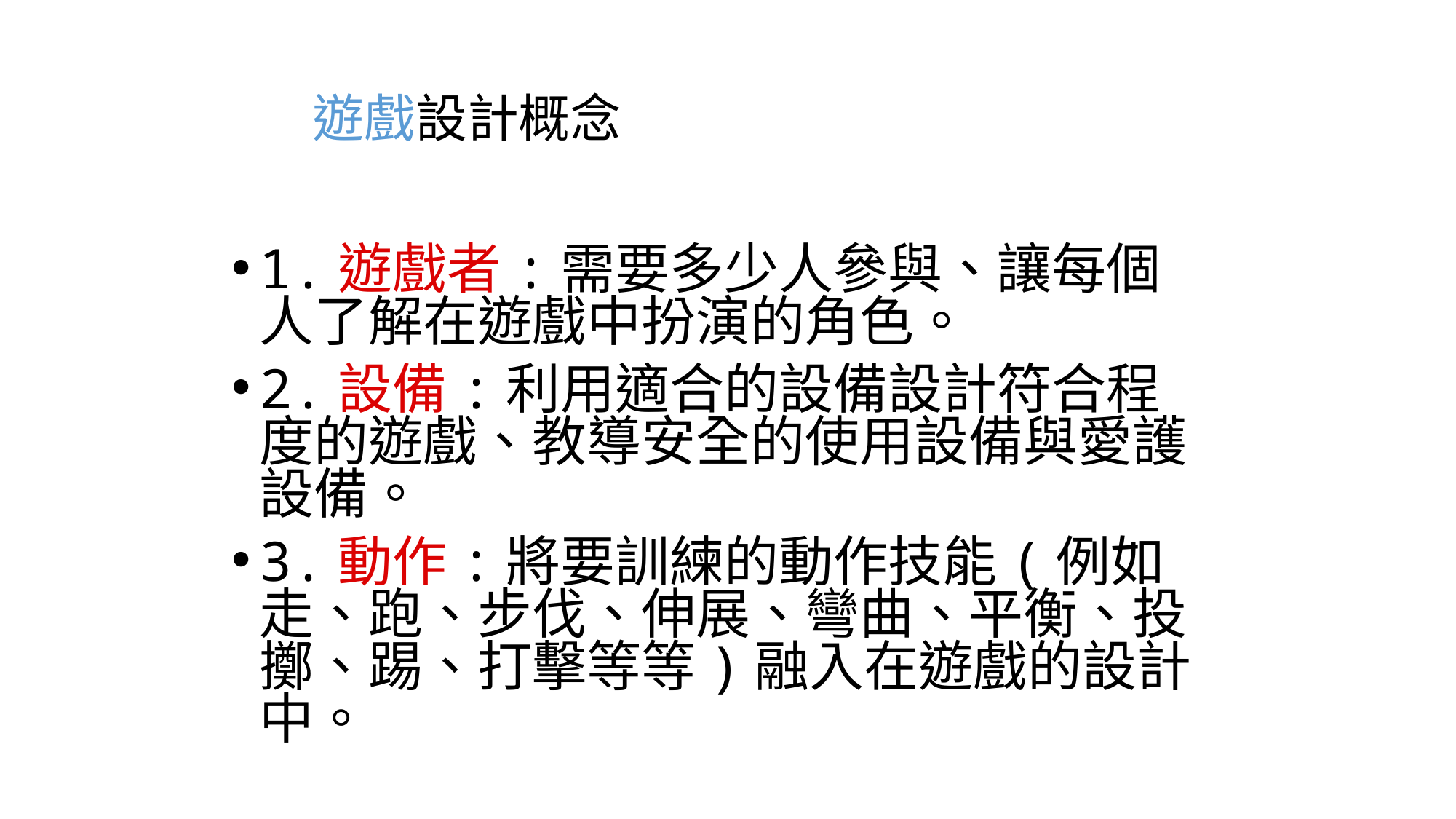

# 遊戲設計概念
1.遊戲者:需要多少人參與、讓每個人了解在遊戲中扮演的角色。
2.設備:利用適合的設備設計符合程度的遊戲、教導安全的使用設備與愛護設備。
3.動作:將要訓練的動作技能(例如走、跑、步伐、伸展、彎曲、平衡、投擲、踢、打擊等等)融入在遊戲的設計中。